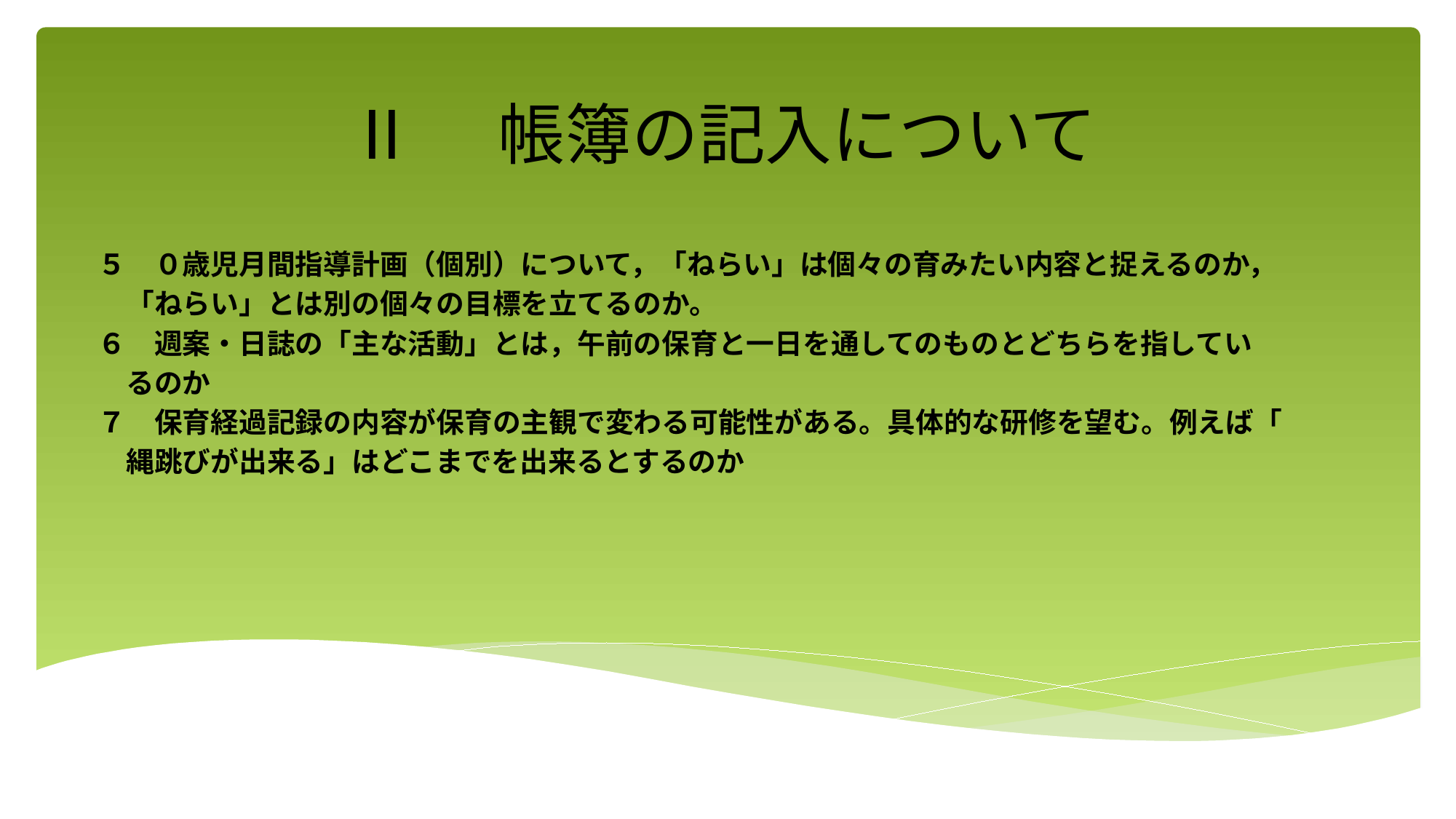

# Ⅱ　帳簿の記入について
５　０歳児月間指導計画（個別）について，「ねらい」は個々の育みたい内容と捉えるのか，
　「ねらい」とは別の個々の目標を立てるのか。
６　週案・日誌の「主な活動」とは，午前の保育と一日を通してのものとどちらを指してい
　るのか
７　保育経過記録の内容が保育の主観で変わる可能性がある。具体的な研修を望む。例えば「
　縄跳びが出来る」はどこまでを出来るとするのか